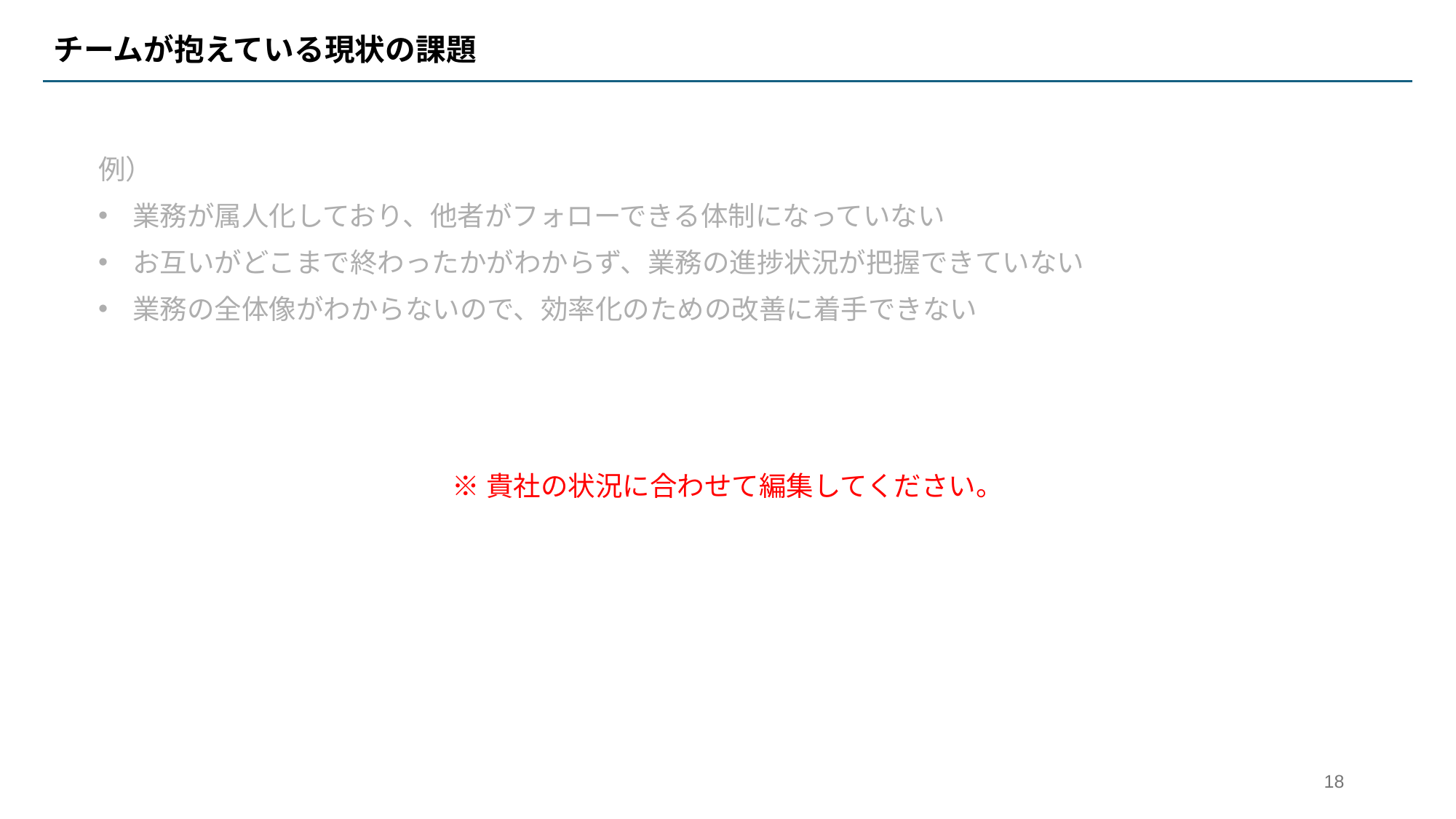

# チームが抱えている現状の課題
例）
業務が属人化しており、他者がフォローできる体制になっていない
お互いがどこまで終わったかがわからず、業務の進捗状況が把握できていない
業務の全体像がわからないので、効率化のための改善に着手できない
※貴社の状況に合わせて編集してください。
18